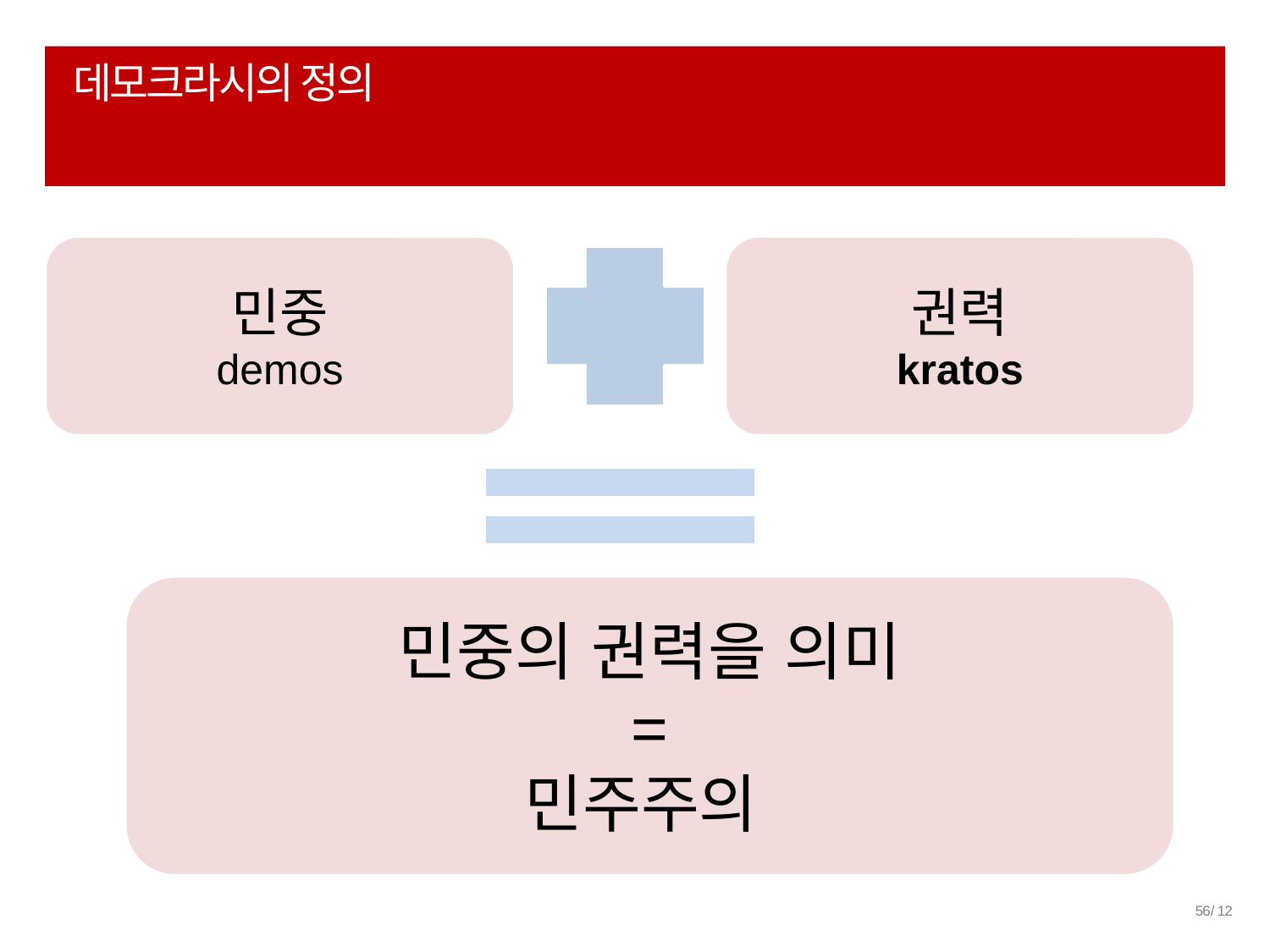

# 데모크라시의 정의
민중
demos
권력
kratos

민중의 권력을 의미
=
민주주의
56/ 12